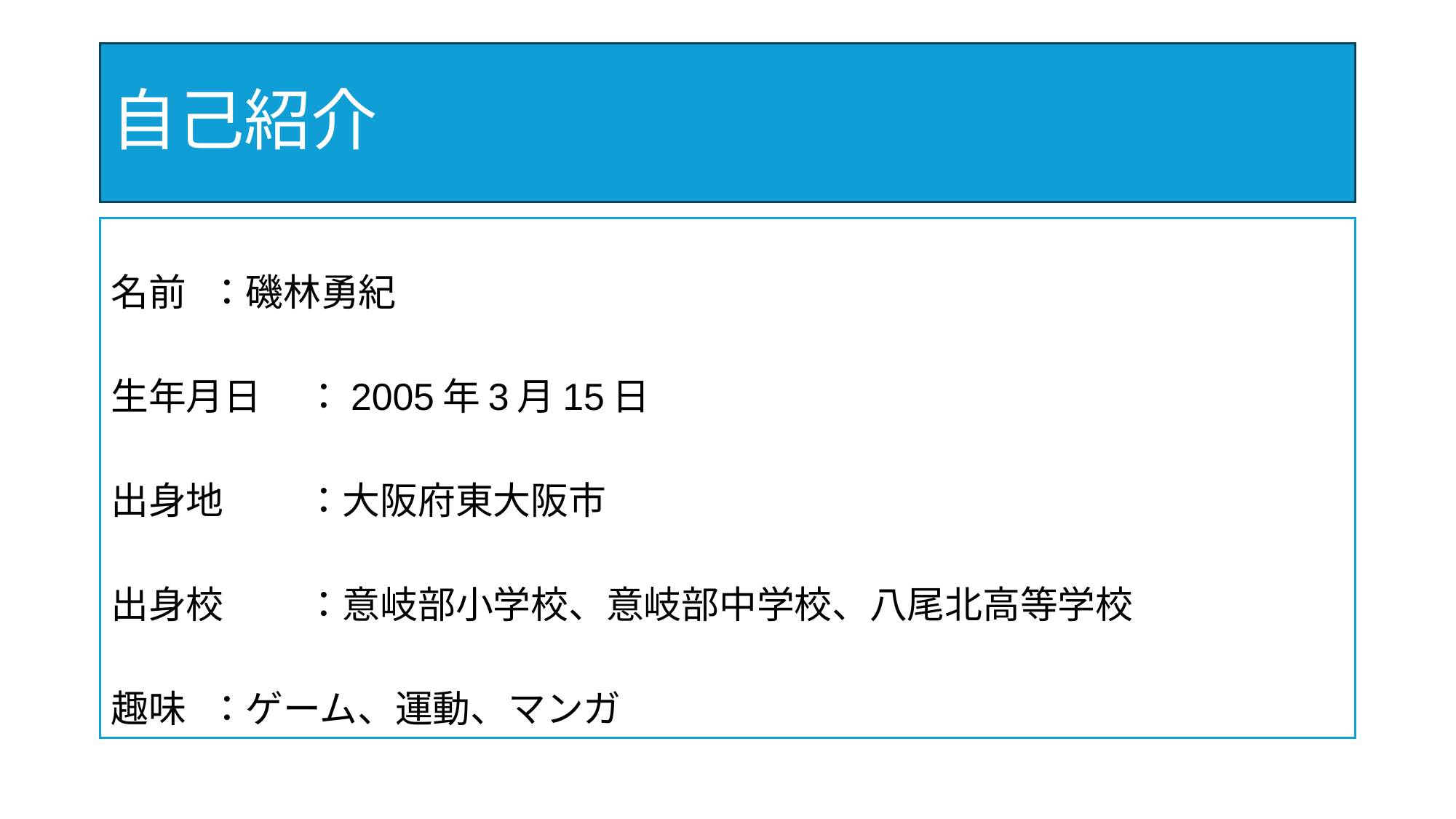

# 自己紹介
名前		：磯林勇紀
生年月日	：2005年3月15日
出身地	：大阪府東大阪市
出身校	：意岐部小学校、意岐部中学校、八尾北高等学校
趣味		：ゲーム、運動、マンガ